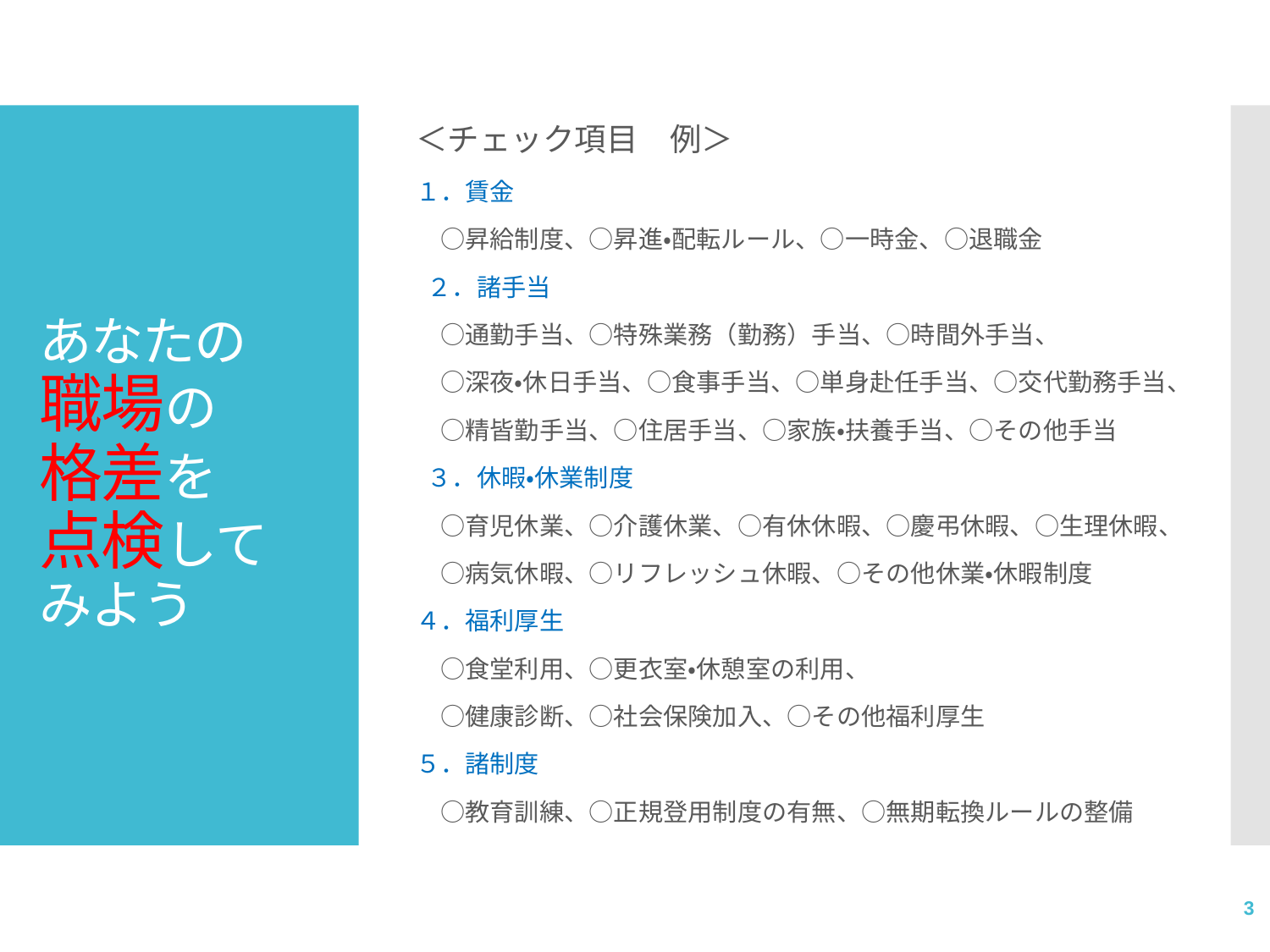

＜チェック項目　例＞
１．賃金
　○昇給制度、○昇進・配転ルール、○一時金、○退職金
 ２．諸手当
　○通勤手当、○特殊業務（勤務）手当、○時間外手当、
　○深夜・休日手当、○食事手当、○単身赴任手当、○交代勤務手当、
　○精皆勤手当、○住居手当、○家族・扶養手当、○その他手当
 ３．休暇・休業制度
　○育児休業、○介護休業、○有休休暇、○慶弔休暇、○生理休暇、
　○病気休暇、○リフレッシュ休暇、○その他休業・休暇制度
４．福利厚生
　○食堂利用、○更衣室・休憩室の利用、
　○健康診断、○社会保険加入、○その他福利厚生
５．諸制度
　○教育訓練、○正規登用制度の有無、○無期転換ルールの整備
# あなたの 職場の 格差を 点検して みよう
3